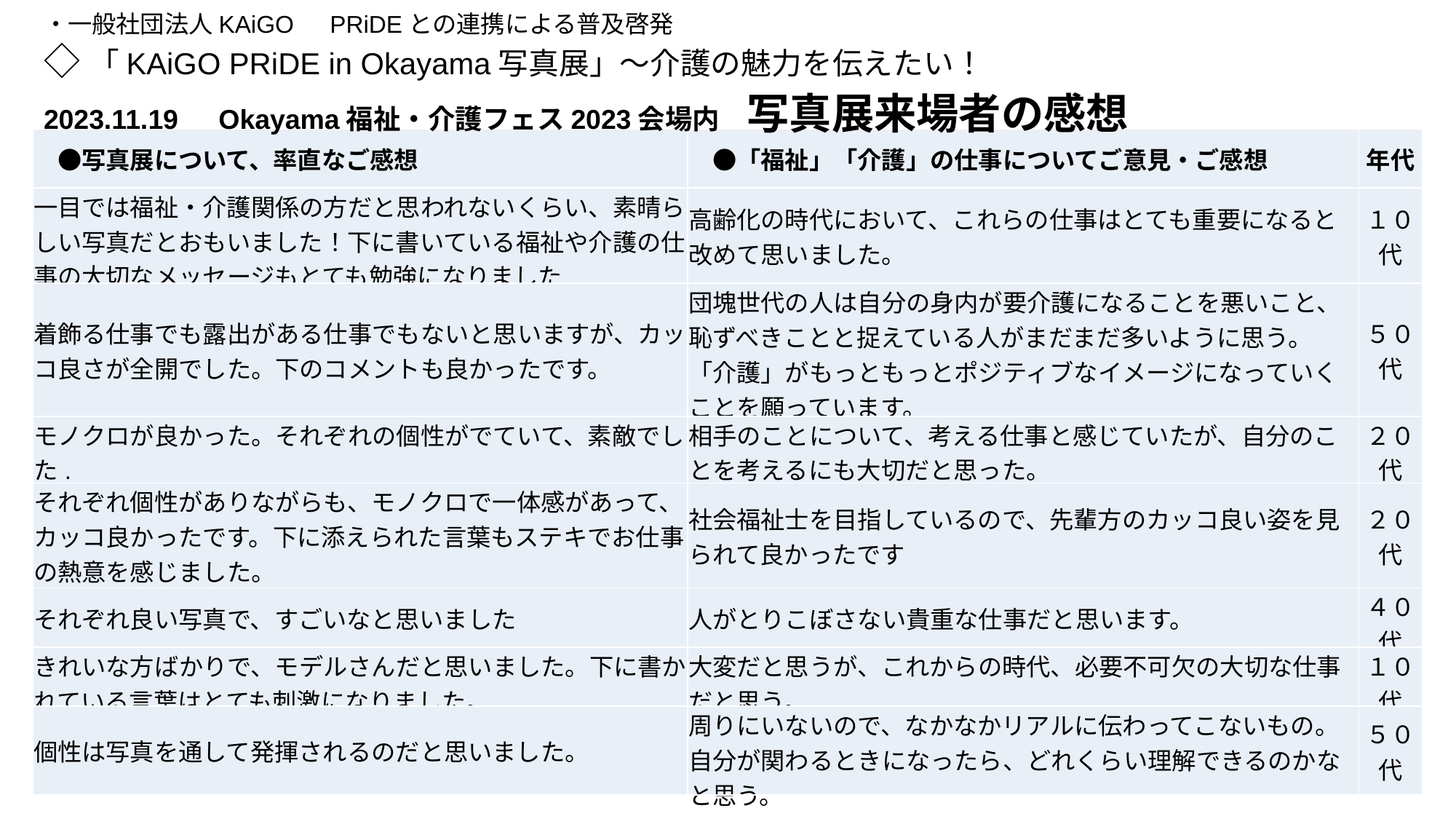

・一般社団法人KAiGO　PRiDEとの連携による普及啓発
◇「KAiGO PRiDE in Okayama写真展」～介護の魅力を伝えたい！
2023.11.19　Okayama福祉・介護フェス2023会場内　写真展来場者の感想
| ●写真展について、率直なご感想 | ●「福祉」「介護」の仕事についてご意見・ご感想 | 年代 |
| --- | --- | --- |
| 一目では福祉・介護関係の方だと思われないくらい、素晴らしい写真だとおもいました！下に書いている福祉や介護の仕事の大切なメッセージもとても勉強になりました | 高齢化の時代において、これらの仕事はとても重要になると改めて思いました。 | １０代 |
| 着飾る仕事でも露出がある仕事でもないと思いますが、カッコ良さが全開でした。下のコメントも良かったです。 | 団塊世代の人は自分の身内が要介護になることを悪いこと、恥ずべきことと捉えている人がまだまだ多いように思う。「介護」がもっともっとポジティブなイメージになっていくことを願っています。 | ５０代 |
| モノクロが良かった。それぞれの個性がでていて、素敵でした. | 相手のことについて、考える仕事と感じていたが、自分のことを考えるにも大切だと思った。 | ２０代 |
| それぞれ個性がありながらも、モノクロで一体感があって、カッコ良かったです。下に添えられた言葉もステキでお仕事の熱意を感じました。 | 社会福祉士を目指しているので、先輩方のカッコ良い姿を見られて良かったです | ２０代 |
| それぞれ良い写真で、すごいなと思いました | 人がとりこぼさない貴重な仕事だと思います。 | ４０代 |
| きれいな方ばかりで、モデルさんだと思いました。下に書かれている言葉はとても刺激になりました。 | 大変だと思うが、これからの時代、必要不可欠の大切な仕事だと思う。 | １０代 |
| 個性は写真を通して発揮されるのだと思いました。 | 周りにいないので、なかなかリアルに伝わってこないもの。自分が関わるときになったら、どれくらい理解できるのかなと思う。 | ５０代 |